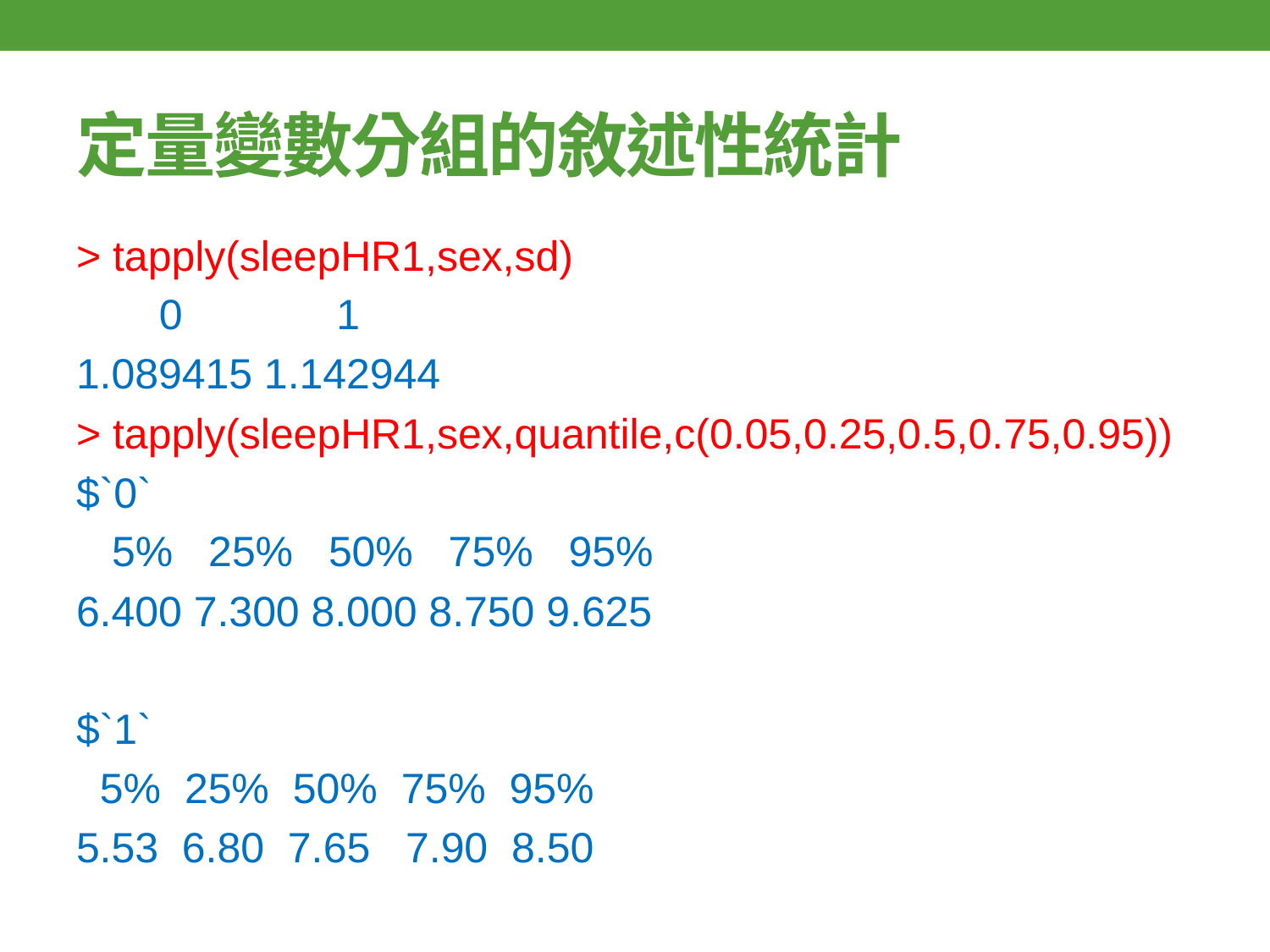

# 定量變數分組的敘述性統計
> tapply(sleepHR1,sex,sd)
       0             1
1.089415 1.142944
> tapply(sleepHR1,sex,quantile,c(0.05,0.25,0.5,0.75,0.95))
$`0`
   5%   25%   50%   75%   95%
6.400 7.300 8.000 8.750 9.625

$`1`
  5%  25%  50%  75%  95%
5.53  6.80  7.65   7.90  8.50